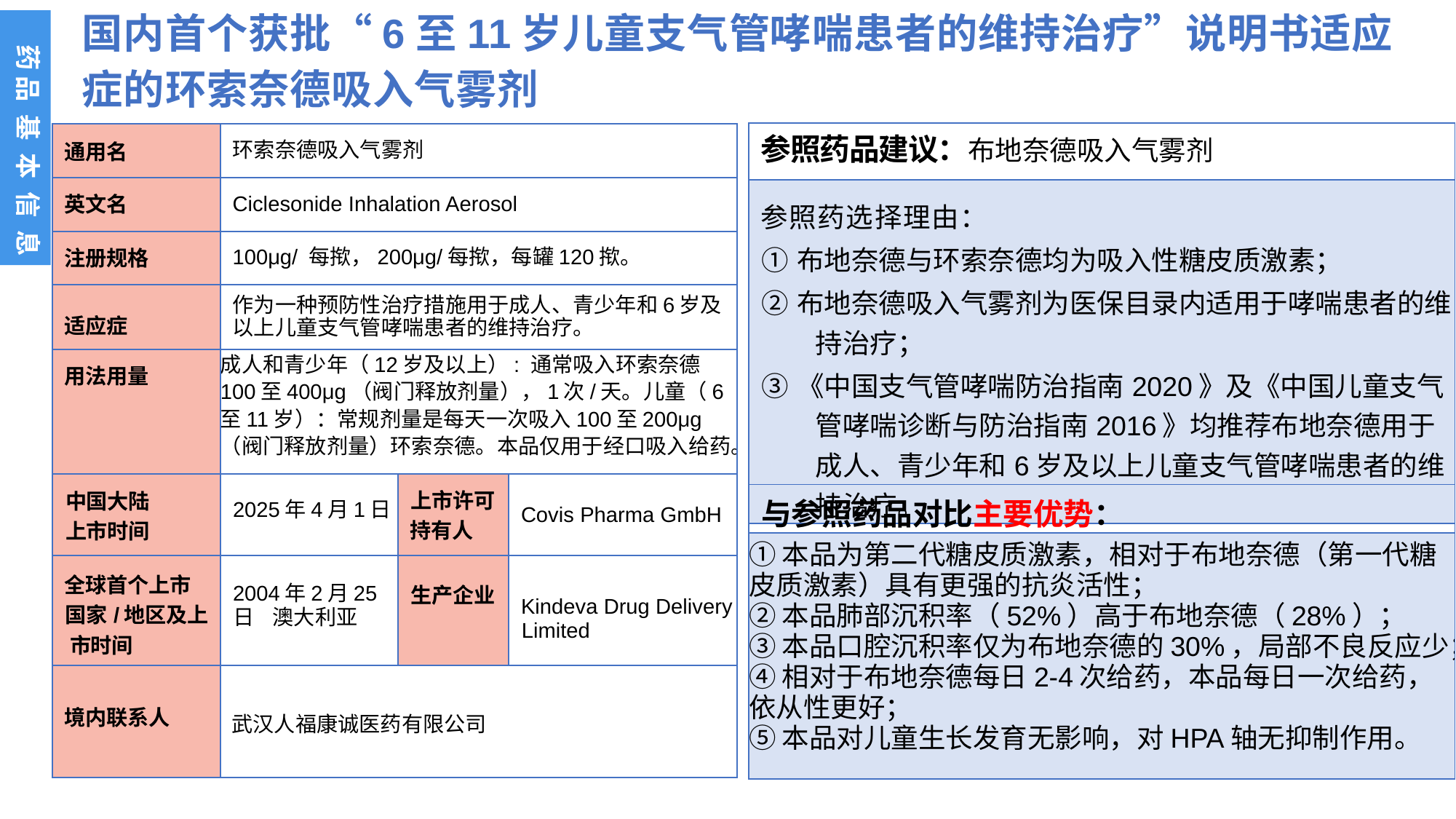

药 品 基 本 信 息

国内首个获批“6至11岁儿童支气管哮喘患者的维持治疗”说明书适应症的环索奈德吸入气雾剂
| 参照药品建议：布地奈德吸入气雾剂 |
| --- |
| 参照药选择理由： ①布地奈德与环索奈德均为吸入性糖皮质激素； ②布地奈德吸入气雾剂为医保目录内适用于哮喘患者的维持治疗； ③《中国支气管哮喘防治指南2020》及《中国儿童支气管哮喘诊断与防治指南2016》均推荐布地奈德用于成人、青少年和6岁及以上儿童支气管哮喘患者的维持治疗。 |
| 通用名 | 环索奈德吸入气雾剂 |  |  |
| --- | --- | --- | --- |
| 英文名 | Ciclesonide Inhalation Aerosol |  |  |
| 注册规格 | 100μg/ 每揿，200μg/每揿，每罐120揿。 |  |  |
| 适应症 | 作为一种预防性治疗措施用于成人、青少年和6岁及以上儿童支气管哮喘患者的维持治疗。 |  |  |
| 用法用量 | 成人和青少年（12岁及以上）: 通常吸入环索奈德100至400μg（阀门释放剂量），1次/天。儿童（6至11岁）：常规剂量是每天一次吸入100至200μg（阀门释放剂量）环索奈德。本品仅用于经口吸入给药。 |  |  |
| 中国大陆 上市时间 | 2025年4月1日 | 上市许可持有人 | Covis Pharma GmbH |
| 全球首个上市 国家/地区及上 市时间 | 2004年2月25日 澳大利亚 | 生产企业 | Kindeva Drug Delivery Limited |
| 境内联系人 | 武汉人福康诚医药有限公司 |  |  |
| 与参照药品对比主要优势： |
| --- |
| ①本品为第二代糖皮质激素，相对于布地奈德（第一代糖皮质激素）具有更强的抗炎活性； ②本品肺部沉积率（52%）高于布地奈德（28%）； ③本品口腔沉积率仅为布地奈德的30%，局部不良反应少； ④相对于布地奈德每日2-4次给药，本品每日一次给药，依从性更好； ⑤本品对儿童生长发育无影响，对HPA轴无抑制作用。 |